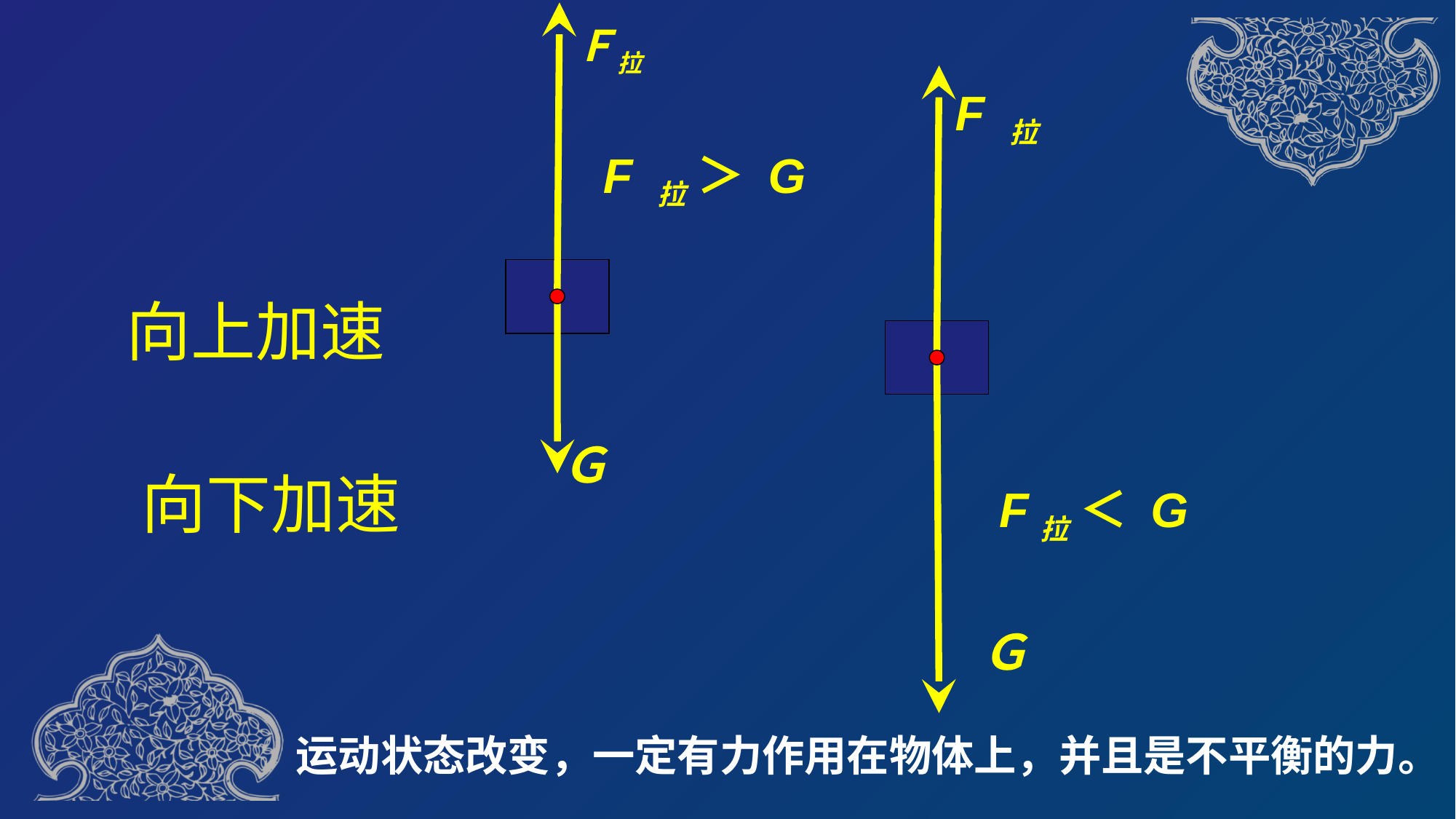

Ｆ拉

Ｇ

F 拉

Ｇ
F 拉 ＞ G
向上加速
向下加速
F拉 ＜ G
运动状态改变，一定有力作用在物体上，并且是不平衡的力。